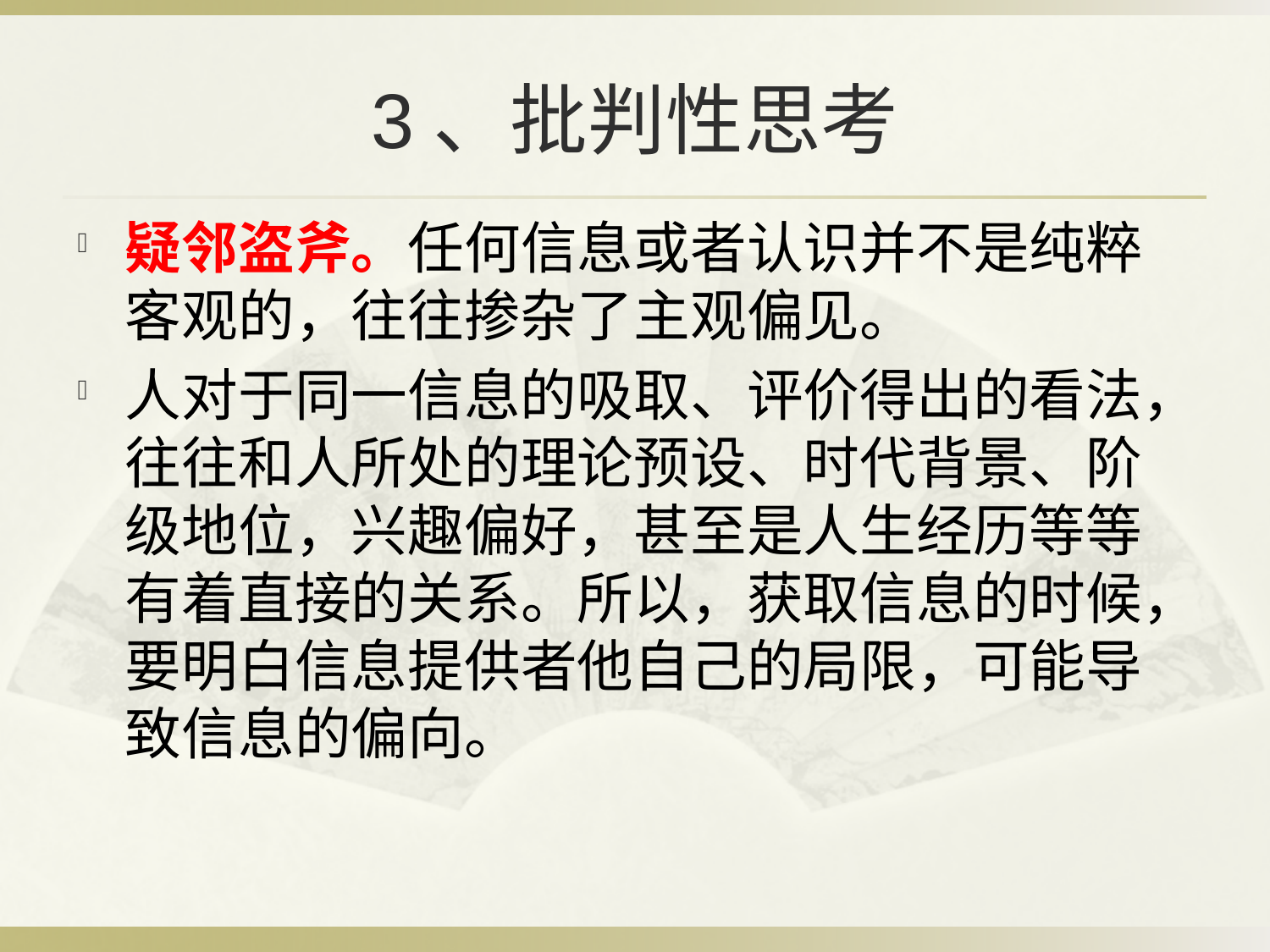

# 3、批判性思考
疑邻盗斧。任何信息或者认识并不是纯粹客观的，往往掺杂了主观偏见。
人对于同一信息的吸取、评价得出的看法，往往和人所处的理论预设、时代背景、阶级地位，兴趣偏好，甚至是人生经历等等有着直接的关系。所以，获取信息的时候，要明白信息提供者他自己的局限，可能导致信息的偏向。